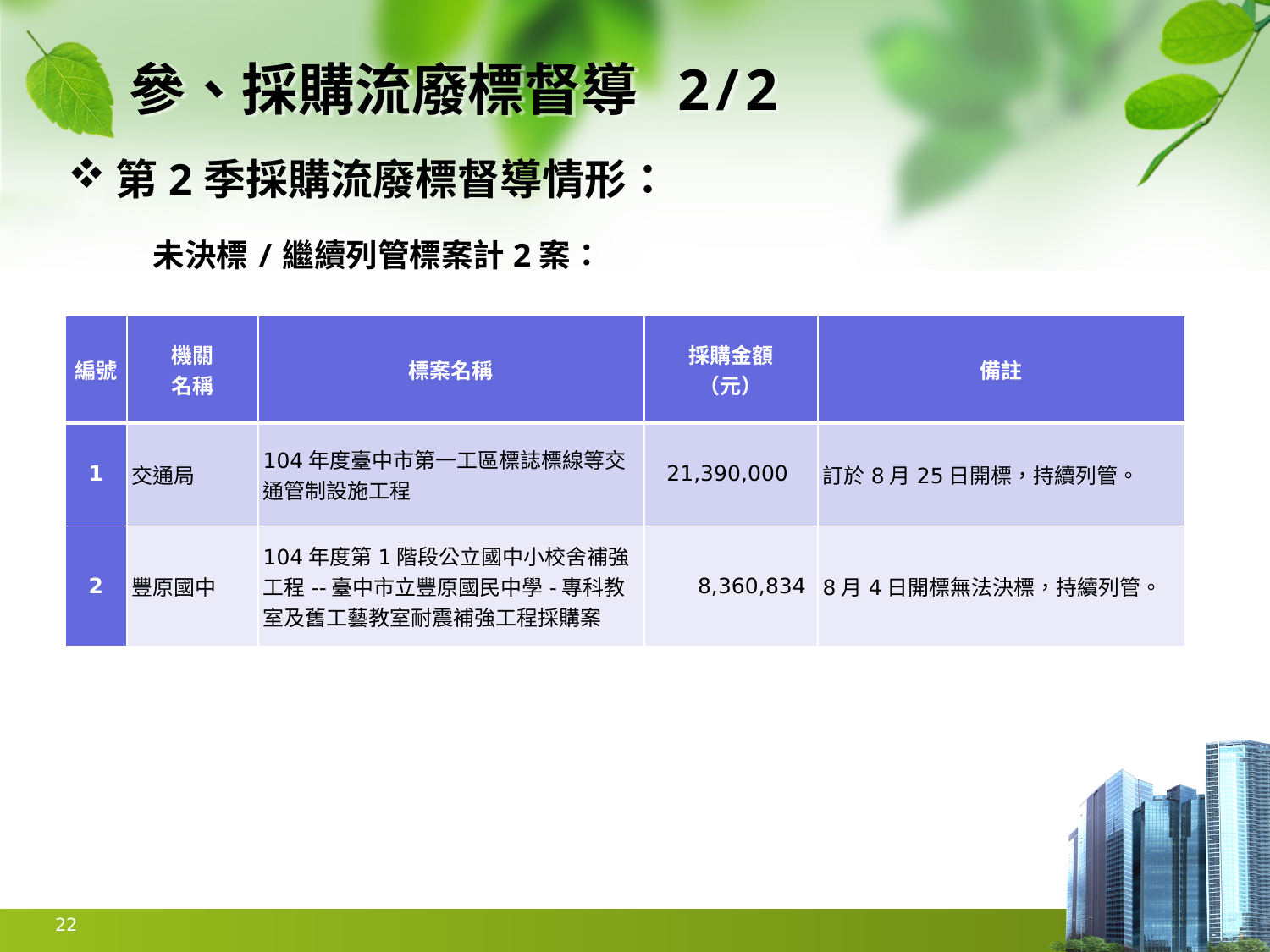

# 參、採購流廢標督導  2/2
第2季採購流廢標督導情形：
  未決標/繼續列管標案計2案：
| 編號 | 機關 名稱 | 標案名稱 | 採購金額 （元） | 備註 |
| --- | --- | --- | --- | --- |
| 1 | 交通局 | 104年度臺中市第一工區標誌標線等交通管制設施工程 | 21,390,000 | 訂於8月25日開標，持續列管。 |
| 2 | 豐原國中 | 104年度第1階段公立國中小校舍補強工程--臺中市立豐原國民中學-專科教室及舊工藝教室耐震補強工程採購案 | 8,360,834 | 8月4日開標無法決標，持續列管。 |
22